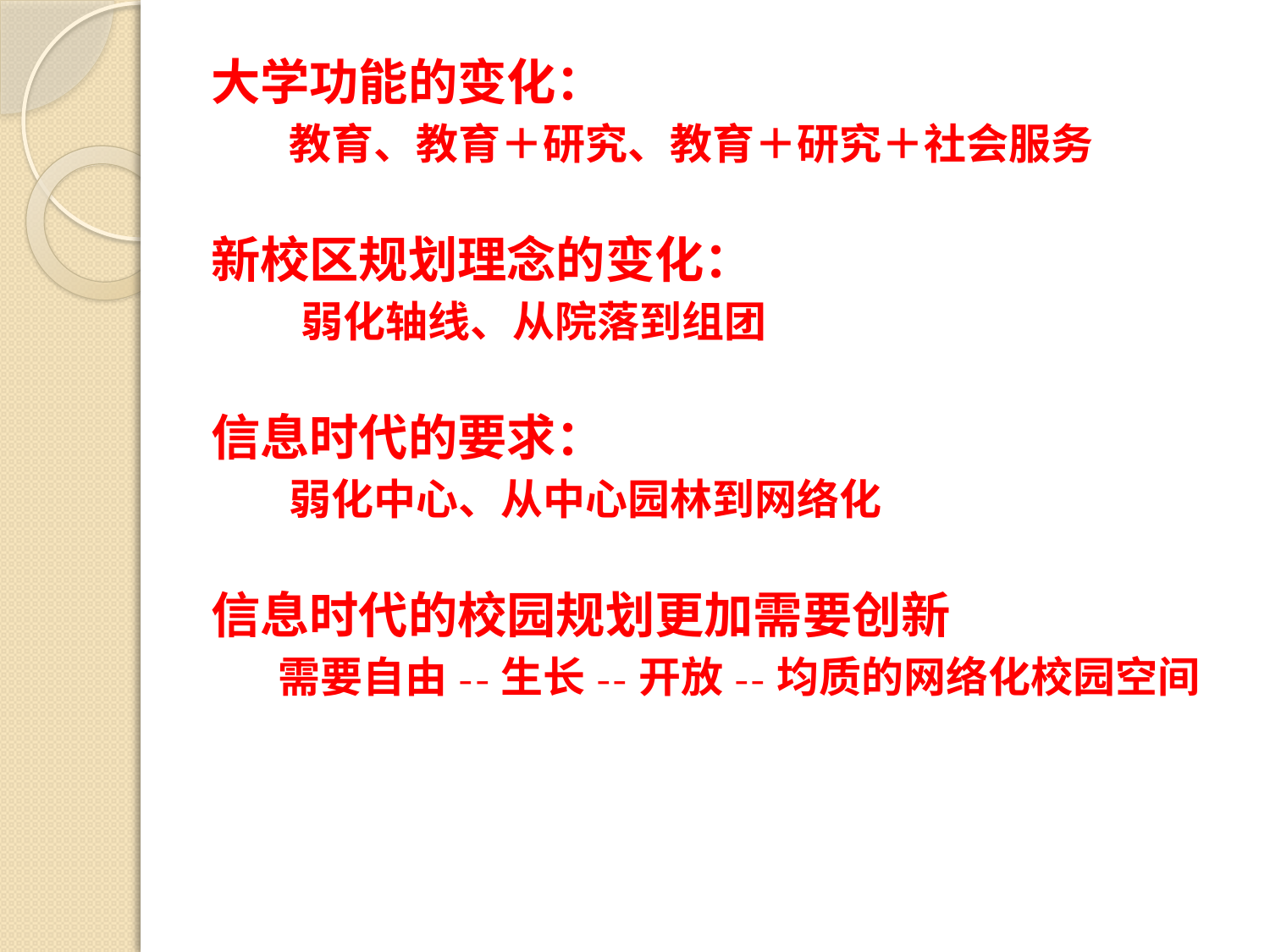

# 大学功能的变化： 教育、教育＋研究、教育＋研究＋社会服务 新校区规划理念的变化： 弱化轴线、从院落到组团 信息时代的要求： 弱化中心、从中心园林到网络化 信息时代的校园规划更加需要创新 需要自由--生长--开放--均质的网络化校园空间